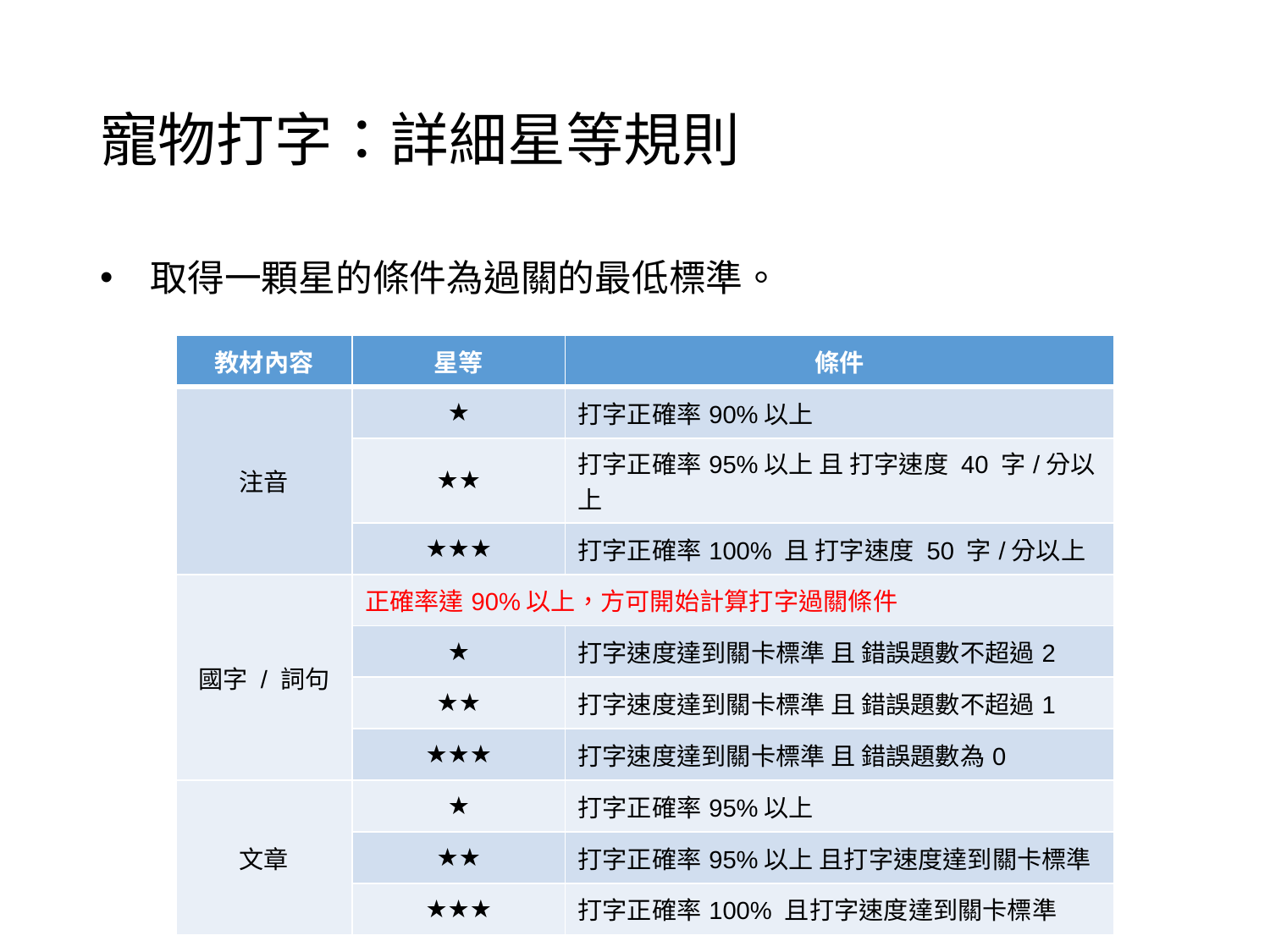

# 寵物打字：詳細星等規則
取得一顆星的條件為過關的最低標準。
| 教材內容 | 星等 | 條件 |
| --- | --- | --- |
| 注音 | ★ | 打字正確率90%以上 |
|  | ★★ | 打字正確率95%以上 且 打字速度 40 字/分以上 |
|  | ★★★ | 打字正確率100% 且 打字速度 50 字/分以上 |
| 國字 / 詞句 | 正確率達90%以上，方可開始計算打字過關條件 |  |
|  | ★ | 打字速度達到關卡標準 且 錯誤題數不超過2 |
|  | ★★ | 打字速度達到關卡標準 且 錯誤題數不超過1 |
|  | ★★★ | 打字速度達到關卡標準 且 錯誤題數為0 |
| 文章 | ★ | 打字正確率95%以上 |
|  | ★★ | 打字正確率95%以上 且打字速度達到關卡標準 |
|  | ★★★ | 打字正確率100% 且打字速度達到關卡標準 |